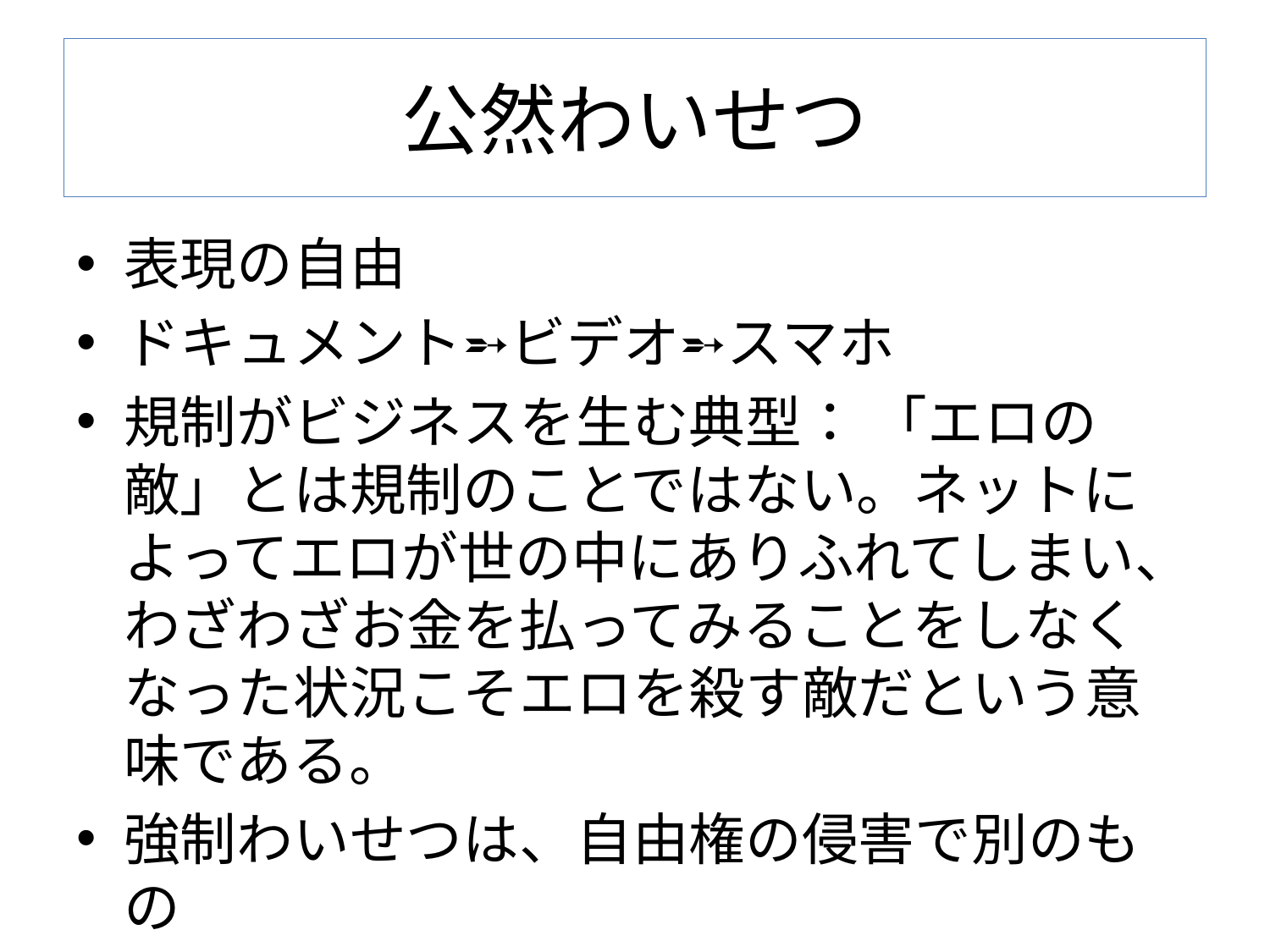

# 公然わいせつ
表現の自由
ドキュメント➵ビデオ➵スマホ
規制がビジネスを生む典型： 「エロの敵」とは規制のことではない。ネットによってエロが世の中にありふれてしまい、わざわざお金を払ってみることをしなくなった状況こそエロを殺す敵だという意味である。
強制わいせつは、自由権の侵害で別のもの